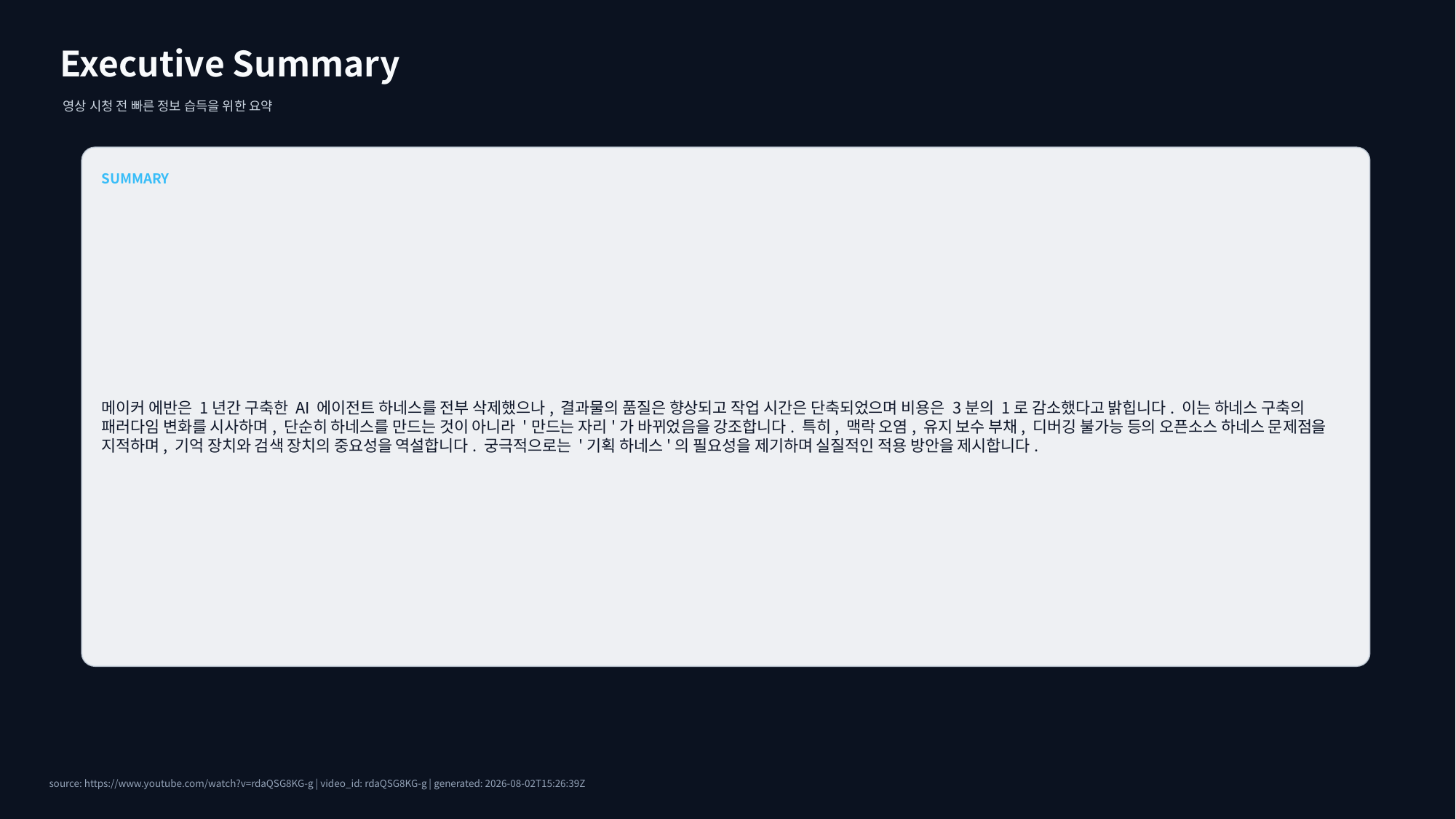

Executive Summary
영상 시청 전 빠른 정보 습득을 위한 요약

SUMMARY
메이커 에반은 1년간 구축한 AI 에이전트 하네스를 전부 삭제했으나, 결과물의 품질은 향상되고 작업 시간은 단축되었으며 비용은 3분의 1로 감소했다고 밝힙니다. 이는 하네스 구축의 패러다임 변화를 시사하며, 단순히 하네스를 만드는 것이 아니라 '만드는 자리'가 바뀌었음을 강조합니다. 특히, 맥락 오염, 유지 보수 부채, 디버깅 불가능 등의 오픈소스 하네스 문제점을 지적하며, 기억 장치와 검색 장치의 중요성을 역설합니다. 궁극적으로는 '기획 하네스'의 필요성을 제기하며 실질적인 적용 방안을 제시합니다.
source: https://www.youtube.com/watch?v=rdaQSG8KG-g | video_id: rdaQSG8KG-g | generated: 2026-08-02T15:26:39Z